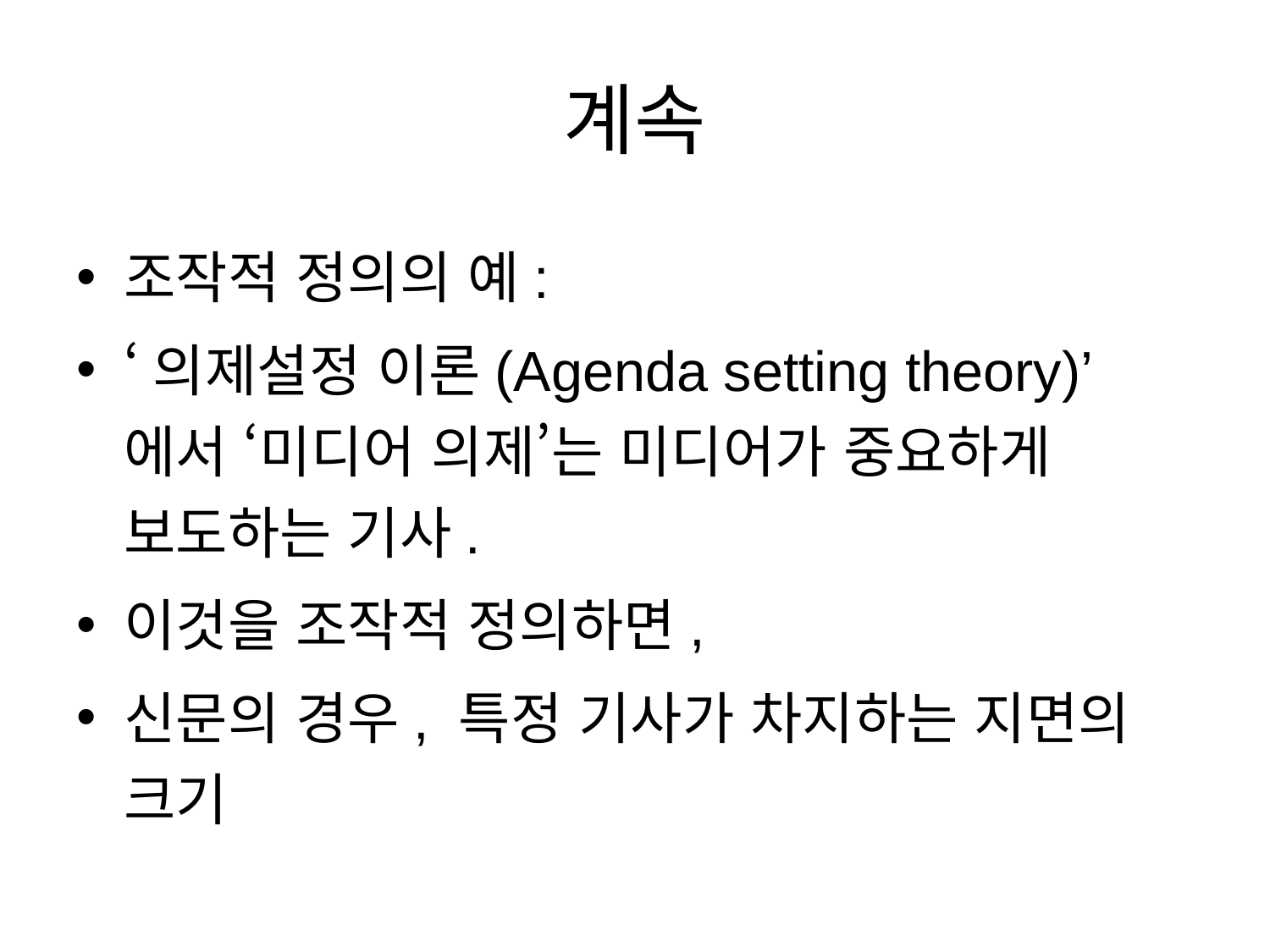

# 계속
조작적 정의의 예:
‘의제설정 이론(Agenda setting theory)’에서 ‘미디어 의제’는 미디어가 중요하게 보도하는 기사.
이것을 조작적 정의하면,
신문의 경우, 특정 기사가 차지하는 지면의 크기